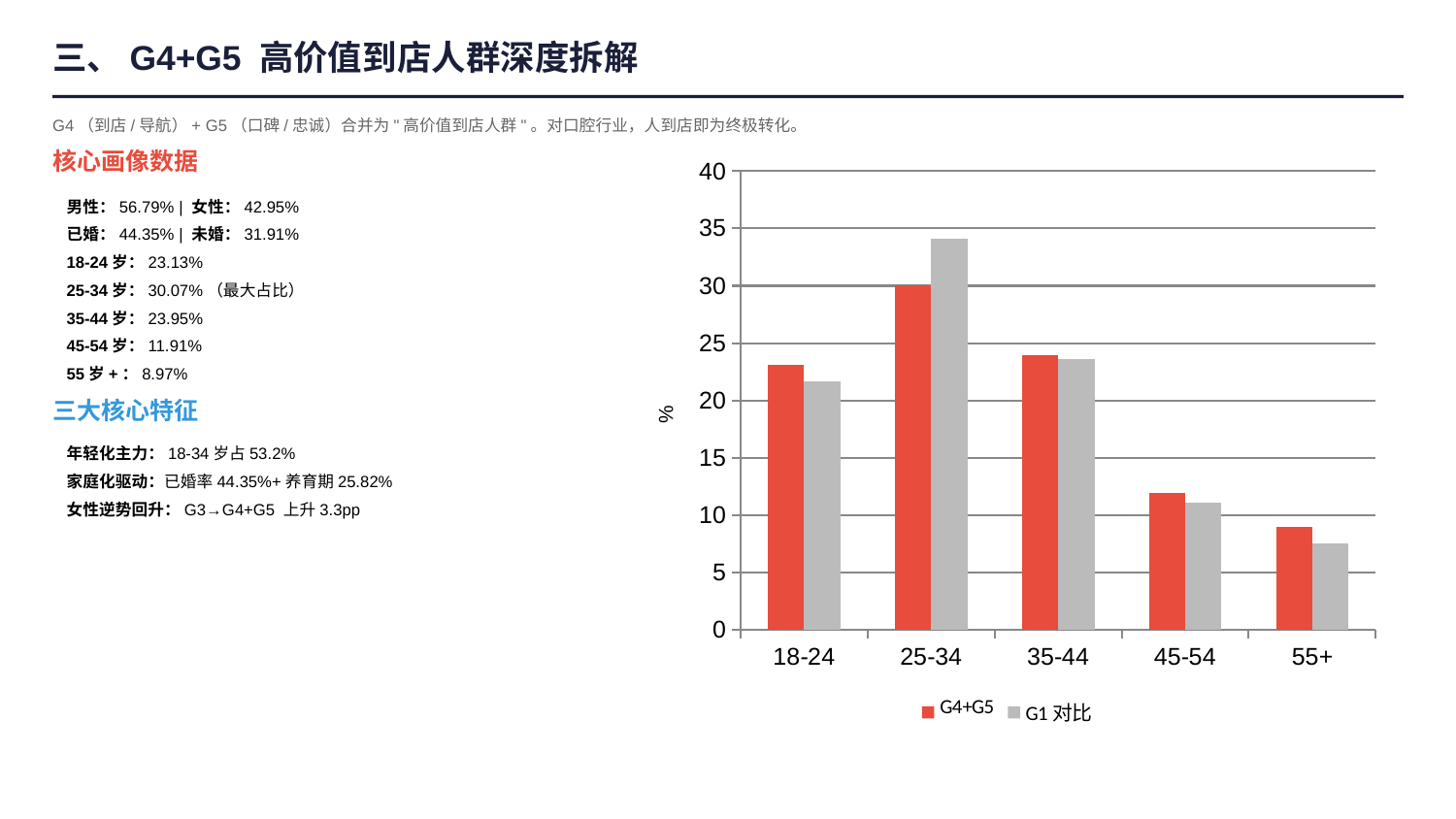

三、G4+G5 高价值到店人群深度拆解

G4（到店/导航）+ G5（口碑/忠诚）合并为"高价值到店人群"。对口腔行业，人到店即为终极转化。
核心画像数据

### Chart

| Category | G4+G5 | G1对比 |
|---|---|---|
| 18-24 | 23.13 | 21.67 |
| 25-34 | 30.07 | 34.14 |
| 35-44 | 23.95 | 23.61 |
| 45-54 | 11.91 | 11.09 |
| 55+ | 8.97 | 7.51 |
男性：56.79% | 女性：42.95%
已婚：44.35% | 未婚：31.91%
18-24岁：23.13%
25-34岁：30.07%（最大占比）
35-44岁：23.95%
45-54岁：11.91%
55岁+：8.97%
三大核心特征
年轻化主力：18-34岁占53.2%
家庭化驱动：已婚率44.35%+养育期25.82%
女性逆势回升：G3→G4+G5 上升3.3pp